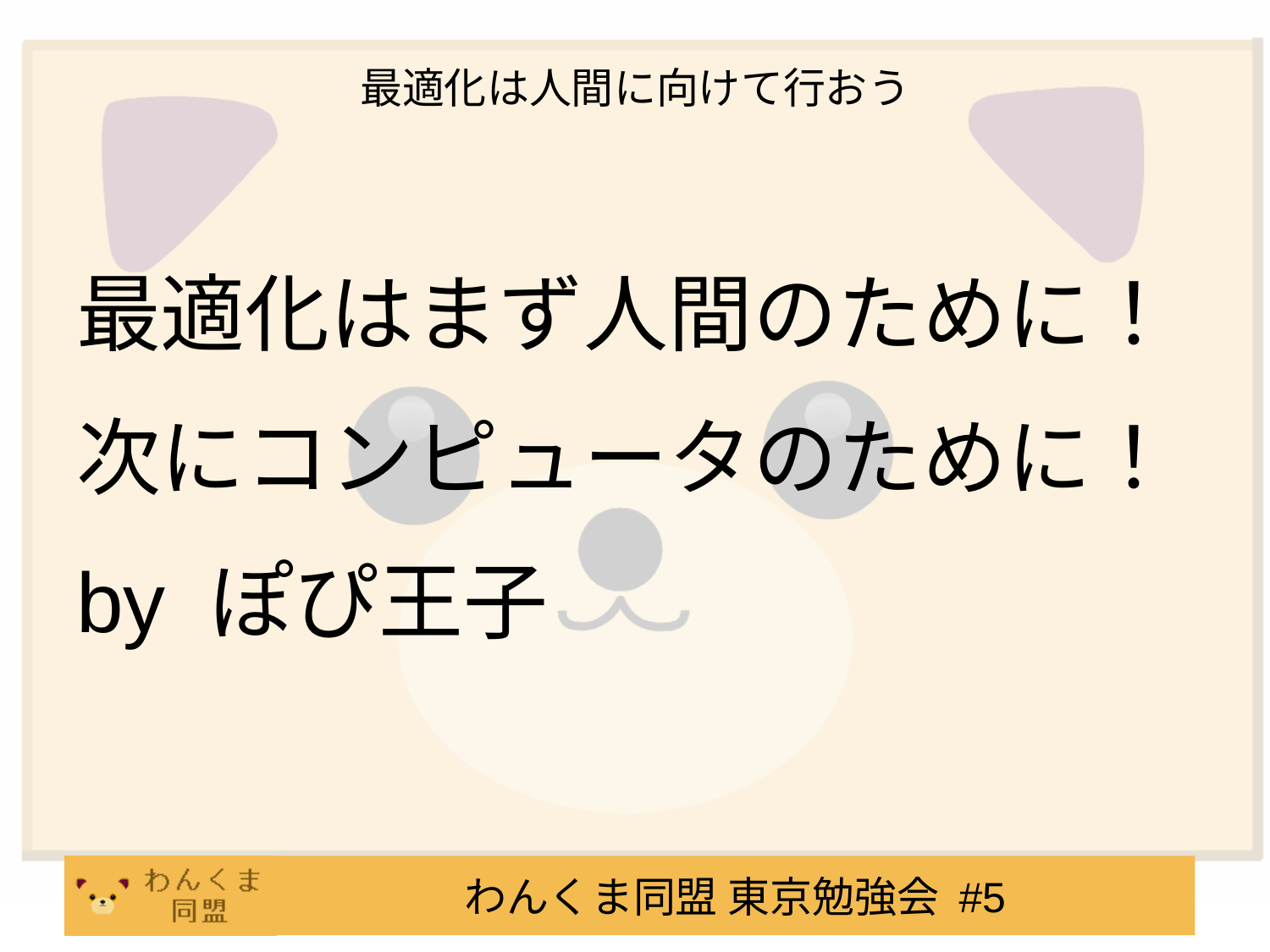

# 最適化は人間に向けて行おう
最適化はまず人間のために！
次にコンピュータのために！
by ぽぴ王子